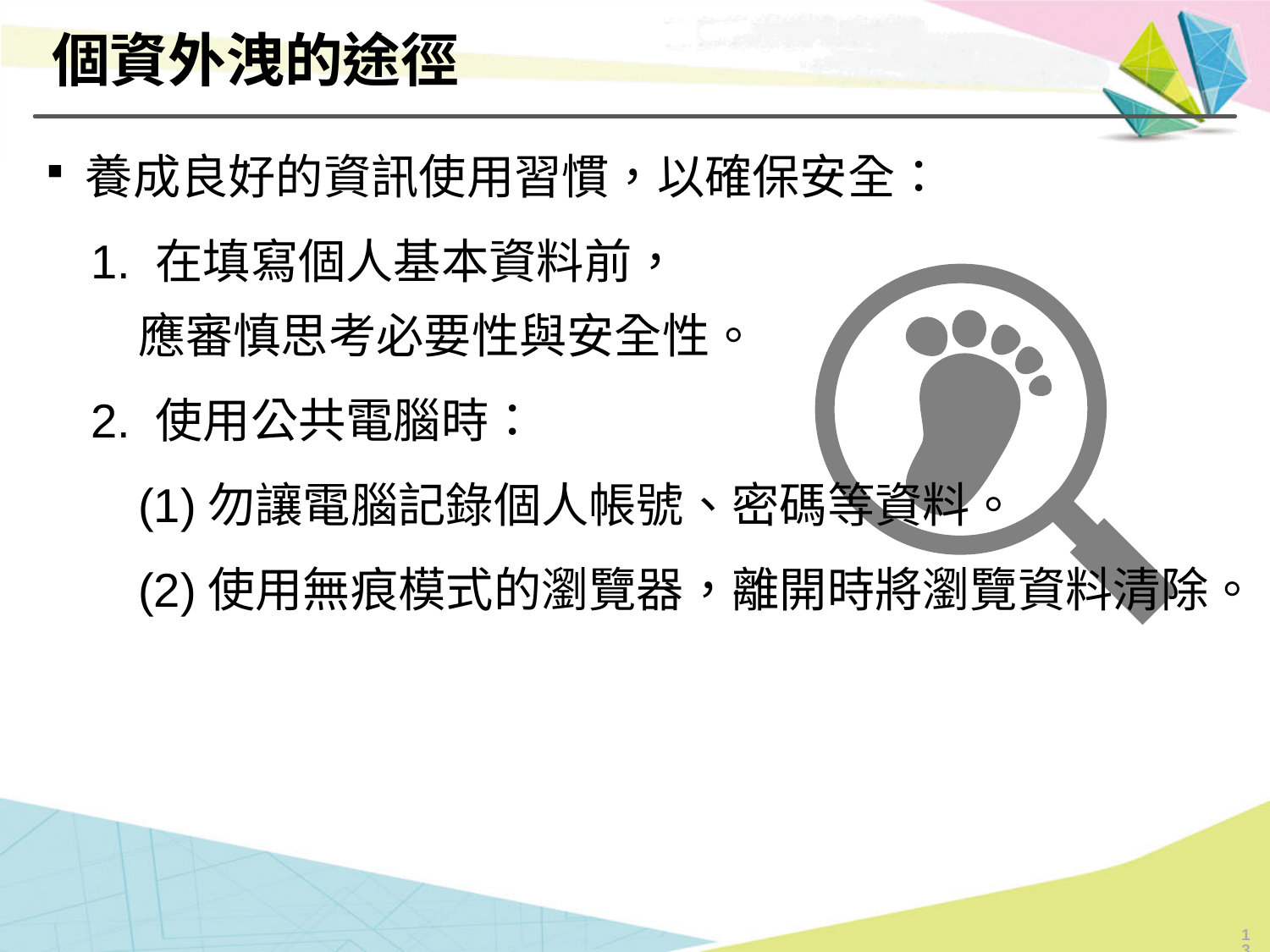

# 個資外洩的途徑
養成良好的資訊使用習慣，以確保安全：
1. 在填寫個人基本資料前，
應審慎思考必要性與安全性。
2. 使用公共電腦時：
(1)勿讓電腦記錄個人帳號、密碼等資料。
(2)使用無痕模式的瀏覽器，離開時將瀏覽資料清除。

13